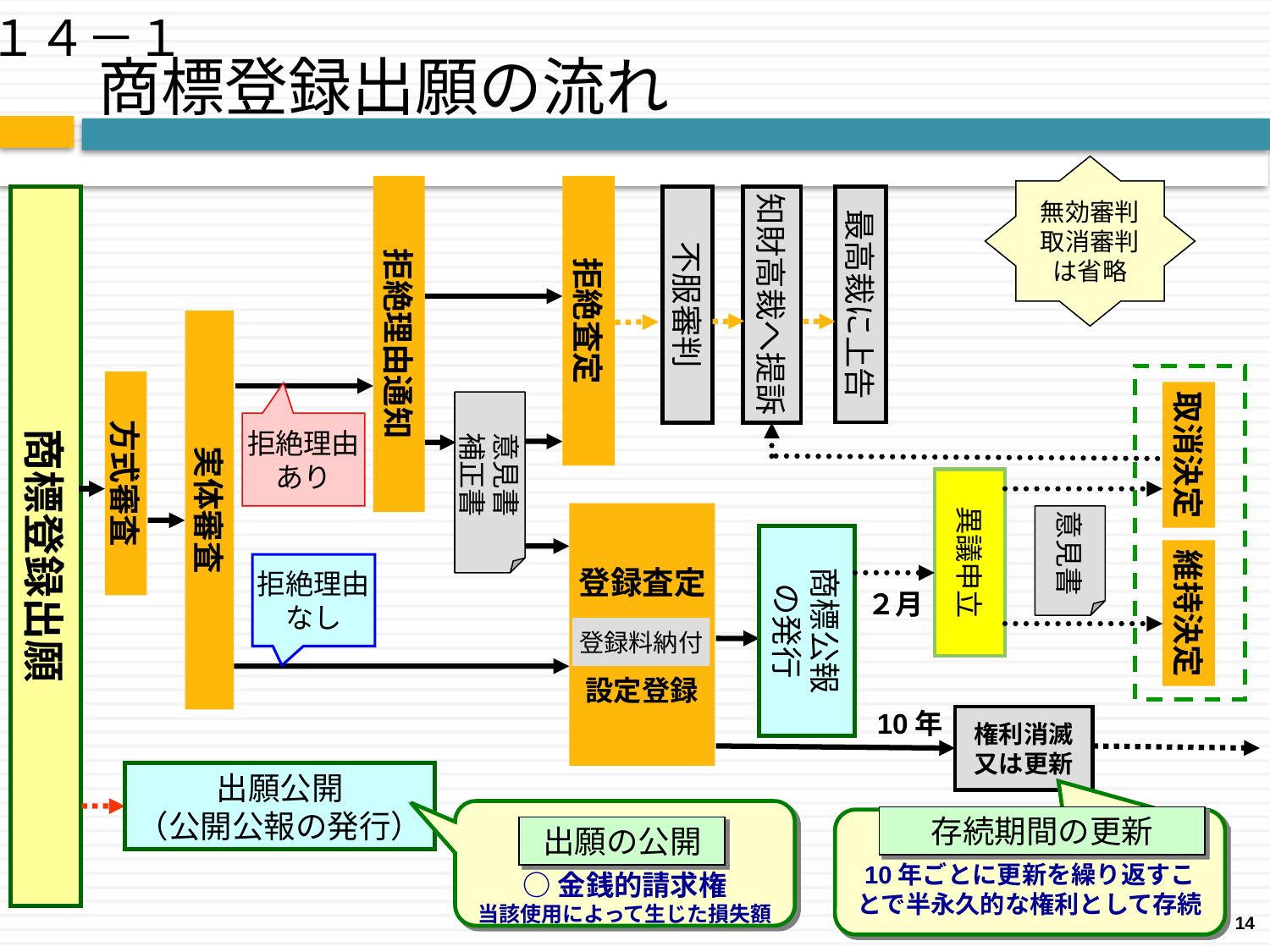

１４－１
# 商標登録出願の流れ
無効審判
取消審判
は省略
拒絶理由通知
拒絶査定
　商標登録出願
不服審判
知財高裁へ提訴
最高裁に上告

実体審査

方式審査
取消決定

意見書
補正書
拒絶理由
あり

異議申立

登録査定

設定登録
意見書

商標公報
の発行
維持決定

拒絶理由
なし

２月
登録料納付

10年
権利消滅
又は更新

出願公開
（公開公報の発行）

○金銭的請求権
当該使用によって生じた損失額

存続期間の更新

10年ごとに更新を繰り返すことで半永久的な権利として存続
出願の公開
14